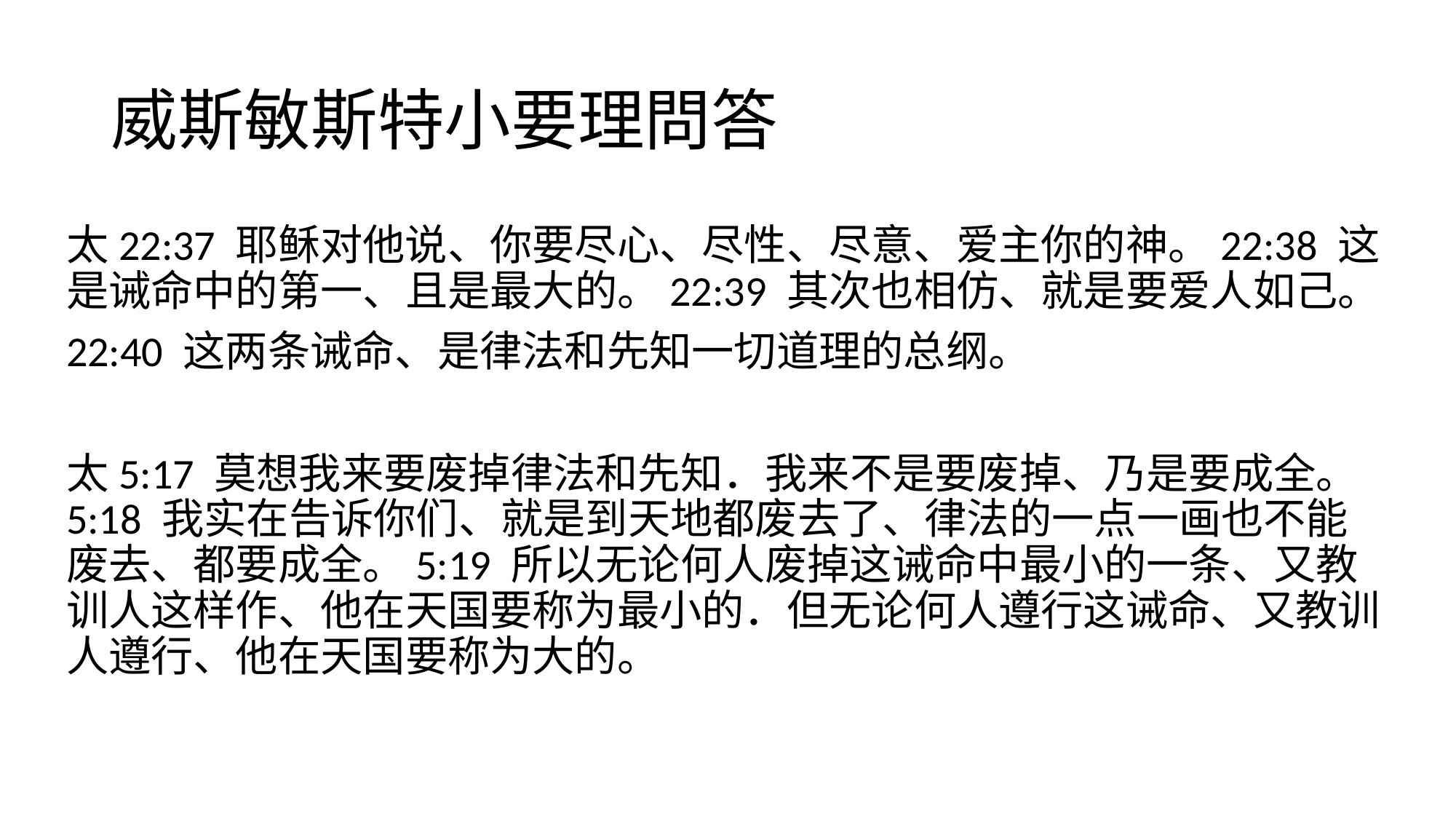

# 威斯敏斯特小要理問答
太22:37 耶稣对他说、你要尽心、尽性、尽意、爱主你的神。22:38 这是诫命中的第一、且是最大的。22:39 其次也相仿、就是要爱人如己。
22:40 这两条诫命、是律法和先知一切道理的总纲。

太5:17 莫想我来要废掉律法和先知．我来不是要废掉、乃是要成全。5:18 我实在告诉你们、就是到天地都废去了、律法的一点一画也不能废去、都要成全。5:19 所以无论何人废掉这诫命中最小的一条、又教训人这样作、他在天国要称为最小的．但无论何人遵行这诫命、又教训人遵行、他在天国要称为大的。